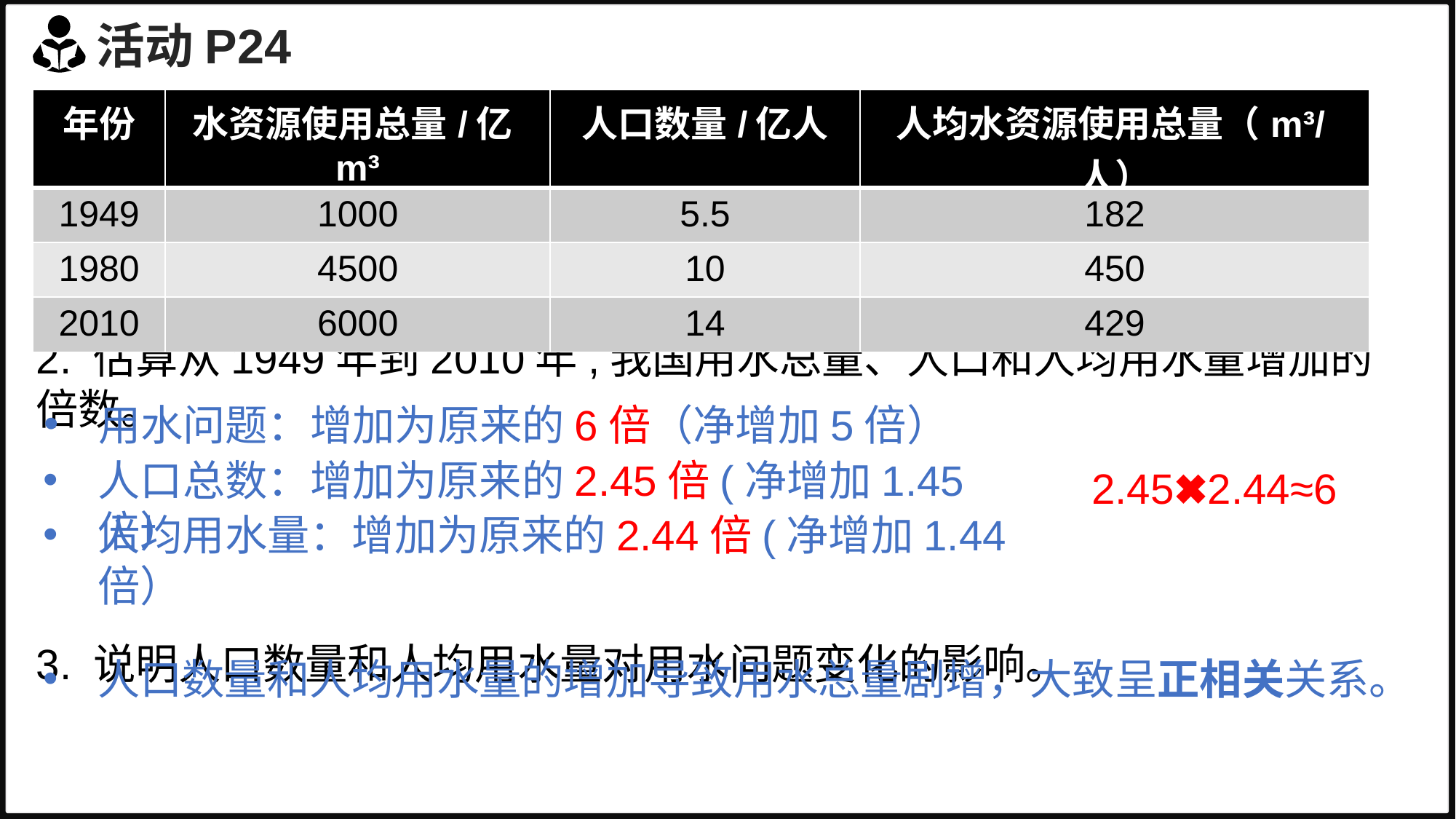

等高线地形图、数字地形图
活动P24

| 年份 | 水资源使用总量/亿m³ | 人口数量/亿人 | 人均水资源使用总量（m³/人） |
| --- | --- | --- | --- |
| 1949 | 1000 | 5.5 | 182 |
| 1980 | 4500 | 10 | 450 |
| 2010 | 6000 | 14 | 429 |
2. 估算从1949年到2010年,我国用水总量、人口和人均用水量增加的倍数。

3. 说明人口数量和人均用水量对用水问题变化的影响。
用水问题：增加为原来的6倍（净增加5倍）
人口总数：增加为原来的2.45倍(净增加1.45倍）
2.45✖2.44≈6
人均用水量：增加为原来的2.44倍(净增加1.44倍）
人口数量和人均用水量的增加导致用水总量剧增，大致呈正相关关系。